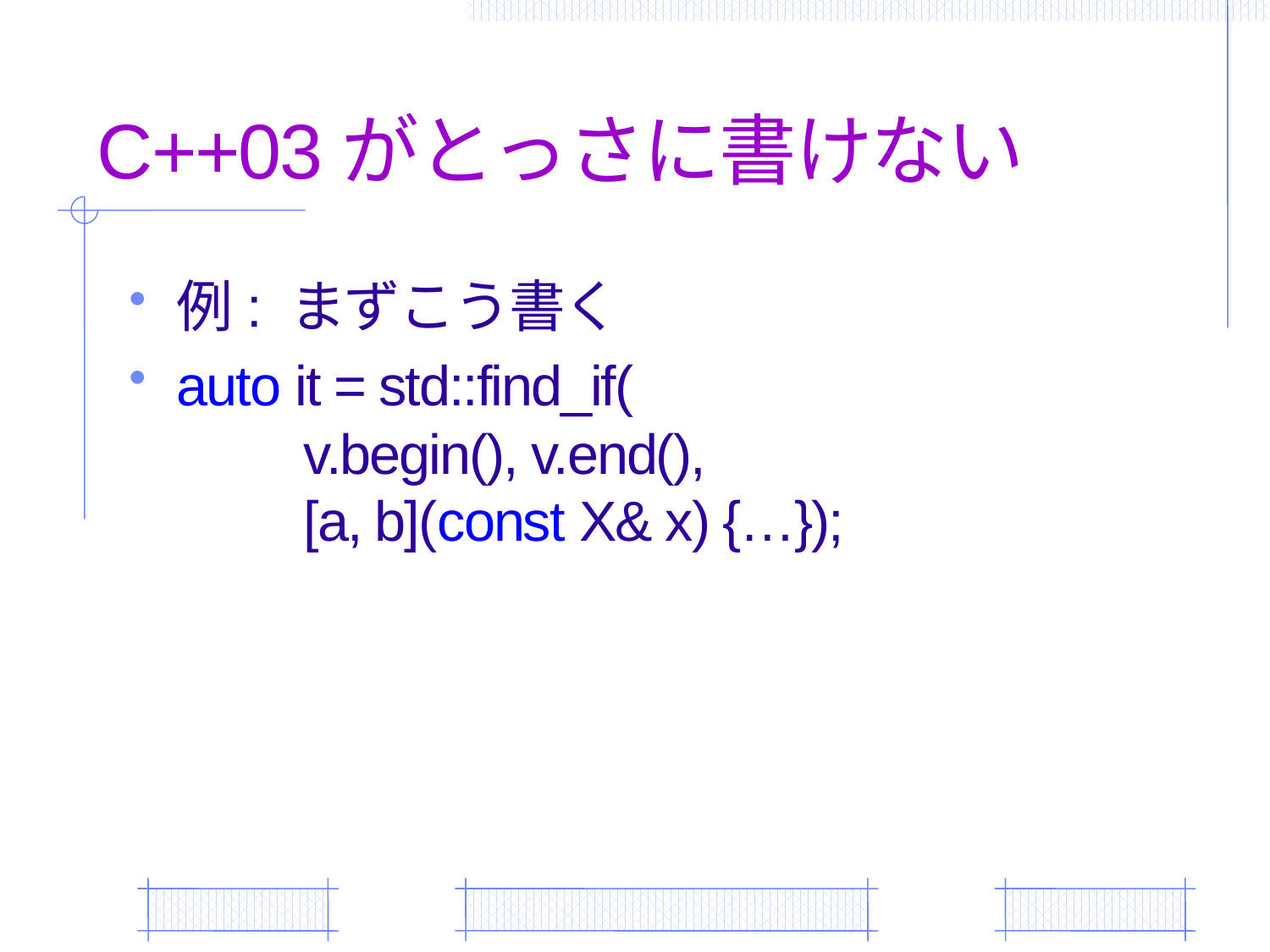

# C++03がとっさに書けない
例: まずこう書く
auto it = std::find_if(
	v.begin(), v.end(),
	[a, b](const X& x) {…});